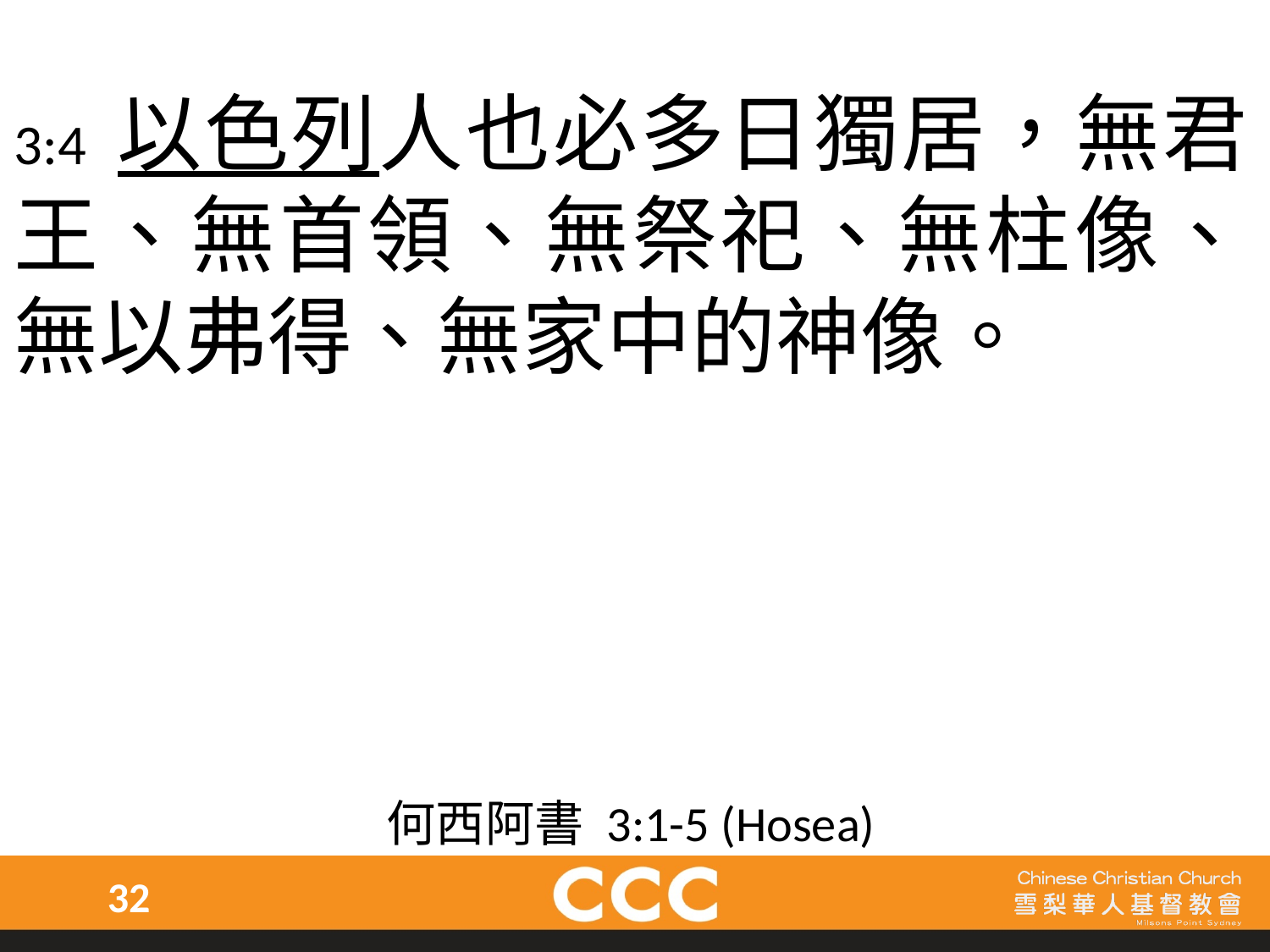

3:4 以色列人也必多日獨居，無君王、無首領、無祭祀、無柱像、無以弗得、無家中的神像。
何西阿書 3:1-5 (Hosea)
32